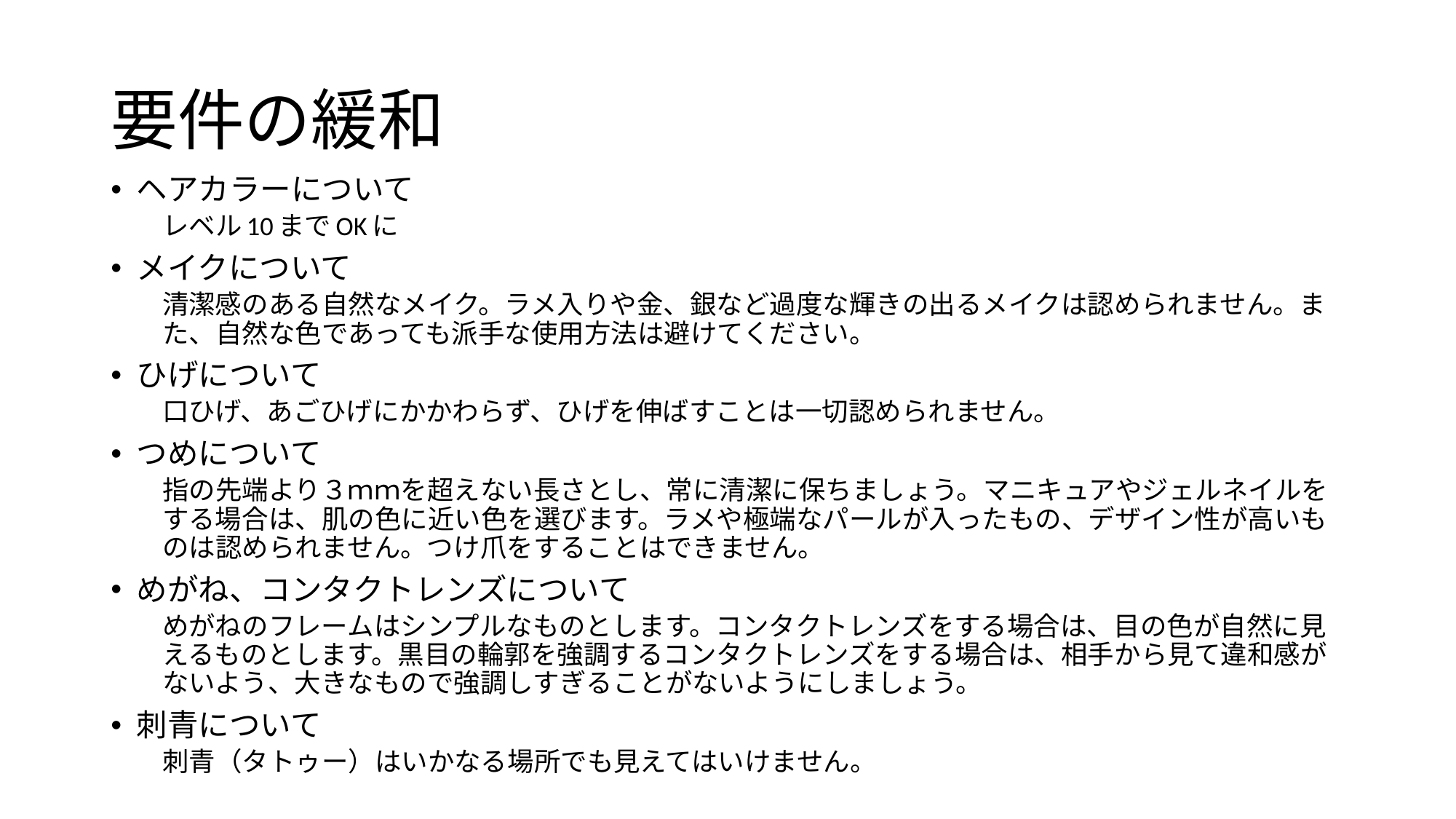

# 要件の緩和
ヘアカラーについて
レベル10までOKに
メイクについて
清潔感のある自然なメイク。ラメ入りや金、銀など過度な輝きの出るメイクは認められません。また、自然な色であっても派手な使用方法は避けてください。
ひげについて
口ひげ、あごひげにかかわらず、ひげを伸ばすことは一切認められません。
つめについて
指の先端より３ｍｍを超えない長さとし、常に清潔に保ちましょう。マニキュアやジェルネイルをする場合は、肌の色に近い色を選びます。ラメや極端なパールが入ったもの、デザイン性が高いものは認められません。つけ爪をすることはできません。
めがね、コンタクトレンズについて
めがねのフレームはシンプルなものとします。コンタクトレンズをする場合は、目の色が自然に見えるものとします。黒目の輪郭を強調するコンタクトレンズをする場合は、相手から見て違和感がないよう、大きなもので強調しすぎることがないようにしましょう。
刺青について
	刺青（タトゥー）はいかなる場所でも見えてはいけません。